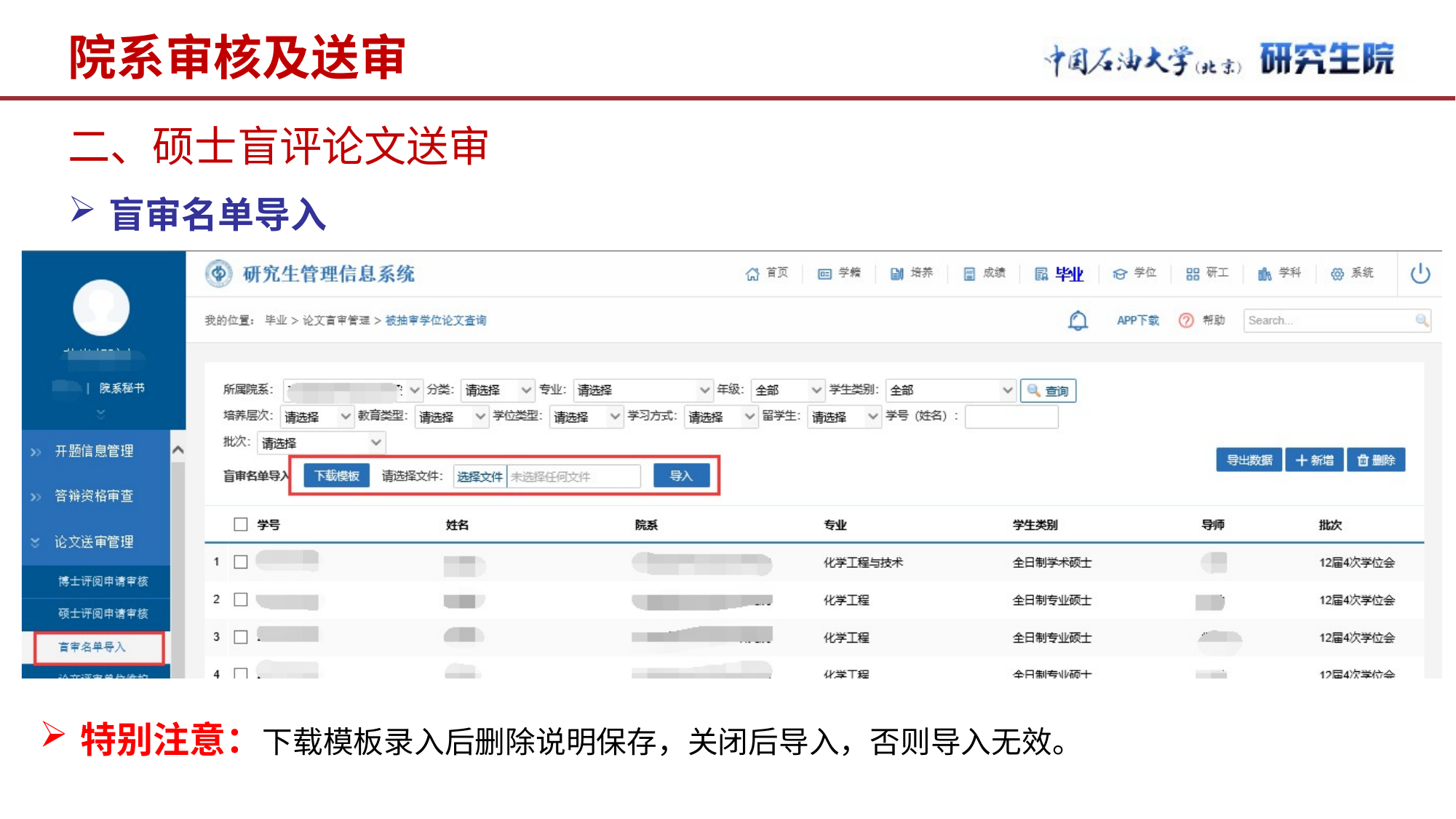

# 院系审核及送审
二、硕士盲评论文送审
盲审名单导入

特别注意：下载模板录入后删除说明保存，关闭后导入，否则导入无效。